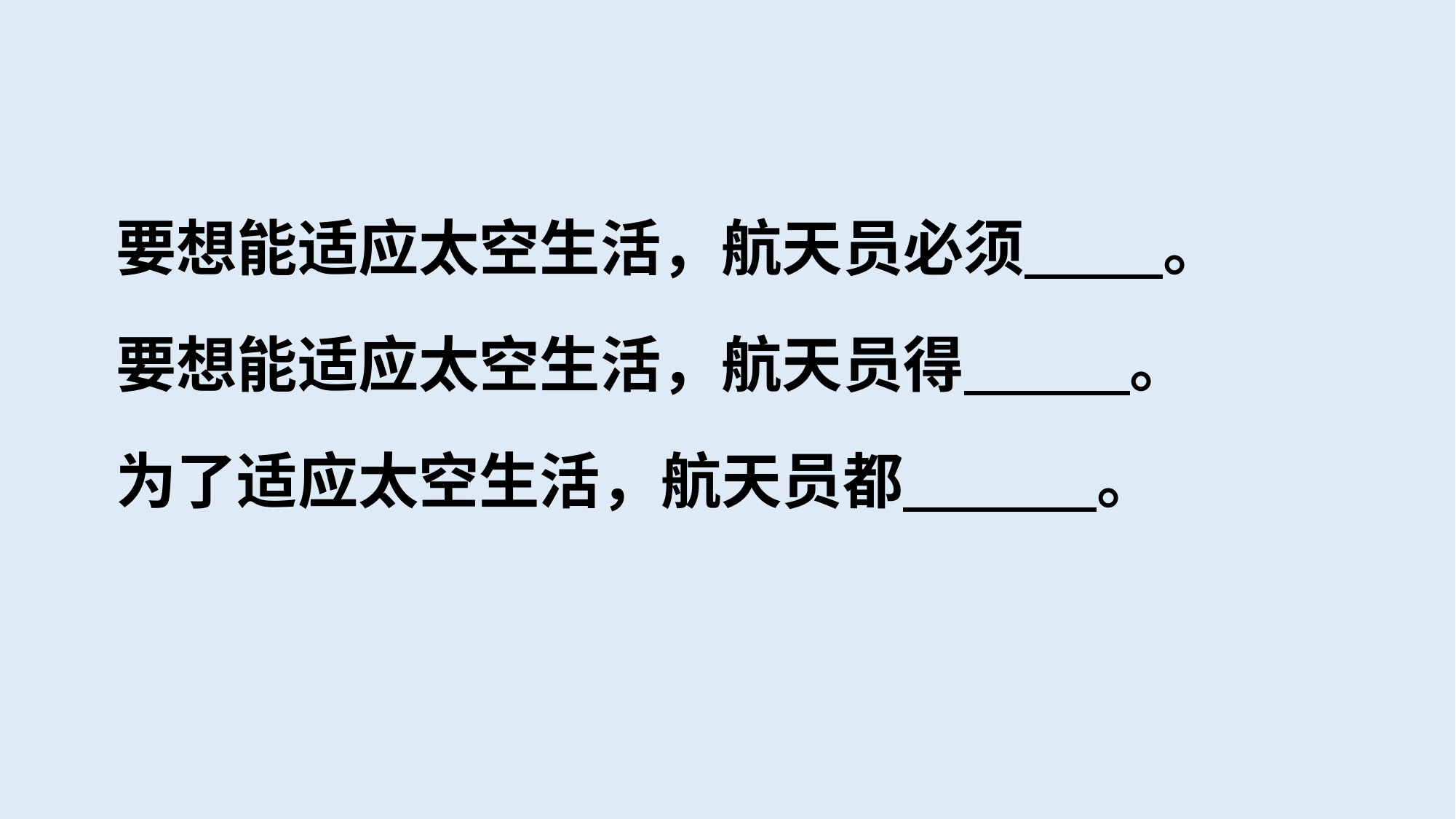

要想能适应太空生活，航天员必须          。
要想能适应太空生活，航天员得            。
为了适应太空生活，航天员都              。